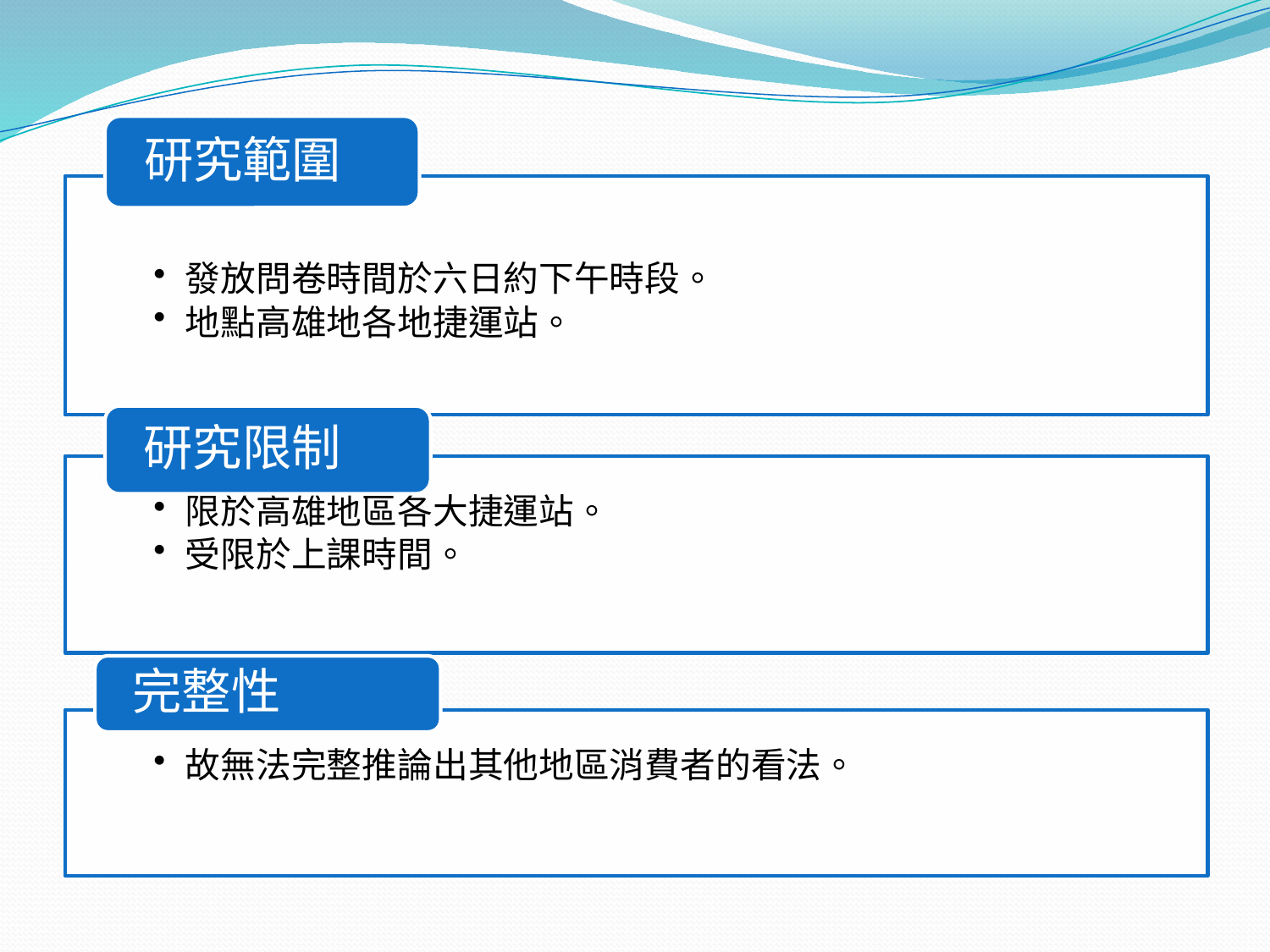

發放問卷時間於六日約下午時段。
地點高雄地各地捷運站。

研究範圍
限於高雄地區各大捷運站。
受限於上課時間。

研究限制
故無法完整推論出其他地區消費者的看法。

完整性